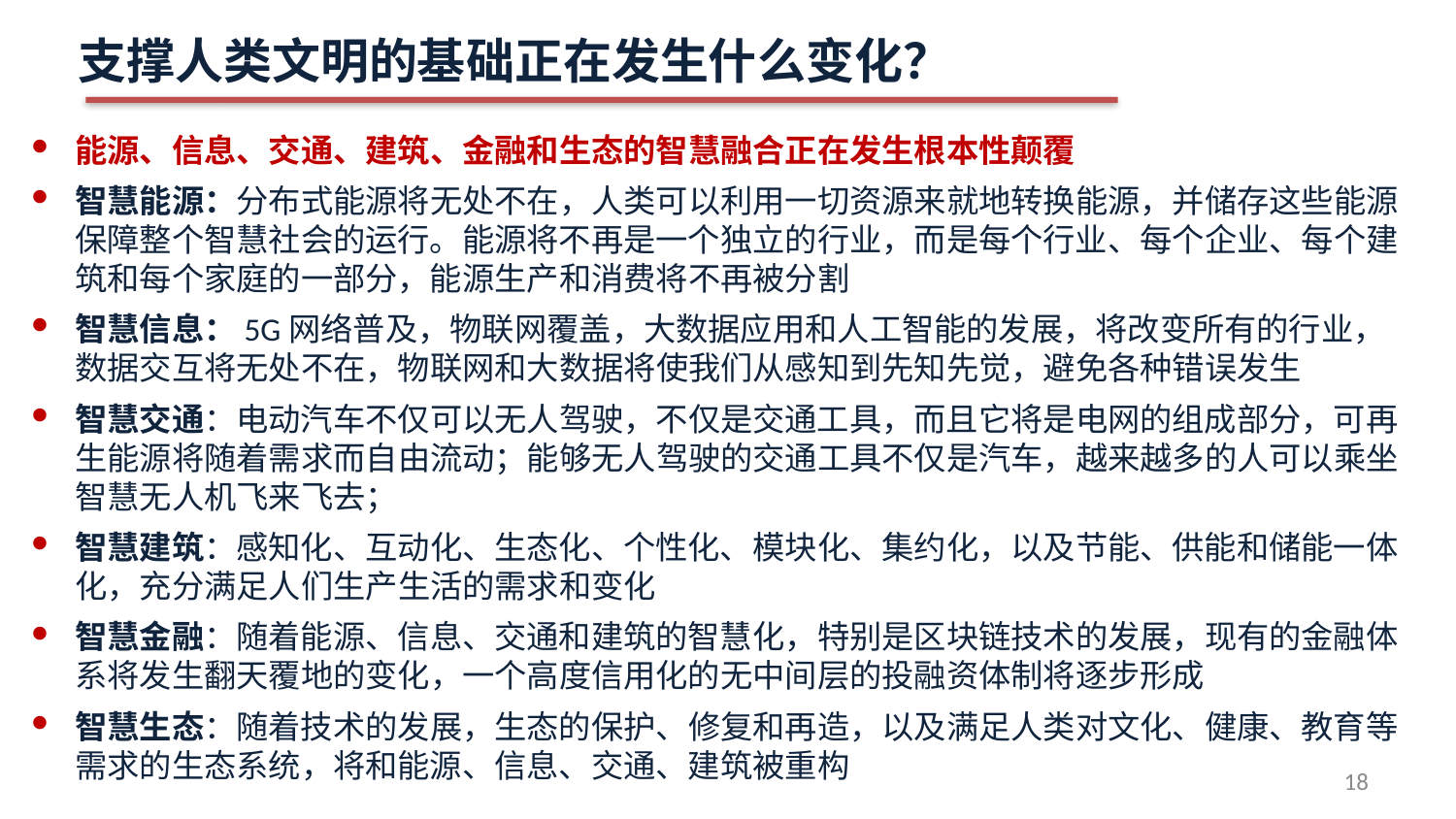

# 支撑人类文明的基础正在发生什么变化？

能源、信息、交通、建筑、金融和生态的智慧融合正在发生根本性颠覆
智慧能源：分布式能源将无处不在，人类可以利用一切资源来就地转换能源，并储存这些能源保障整个智慧社会的运行。能源将不再是一个独立的行业，而是每个行业、每个企业、每个建筑和每个家庭的一部分，能源生产和消费将不再被分割
智慧信息：5G网络普及，物联网覆盖，大数据应用和人工智能的发展，将改变所有的行业，数据交互将无处不在，物联网和大数据将使我们从感知到先知先觉，避免各种错误发生
智慧交通：电动汽车不仅可以无人驾驶，不仅是交通工具，而且它将是电网的组成部分，可再生能源将随着需求而自由流动；能够无人驾驶的交通工具不仅是汽车，越来越多的人可以乘坐智慧无人机飞来飞去；
智慧建筑：感知化、互动化、生态化、个性化、模块化、集约化，以及节能、供能和储能一体化，充分满足人们生产生活的需求和变化
智慧金融：随着能源、信息、交通和建筑的智慧化，特别是区块链技术的发展，现有的金融体系将发生翻天覆地的变化，一个高度信用化的无中间层的投融资体制将逐步形成
智慧生态：随着技术的发展，生态的保护、修复和再造，以及满足人类对文化、健康、教育等需求的生态系统，将和能源、信息、交通、建筑被重构
18